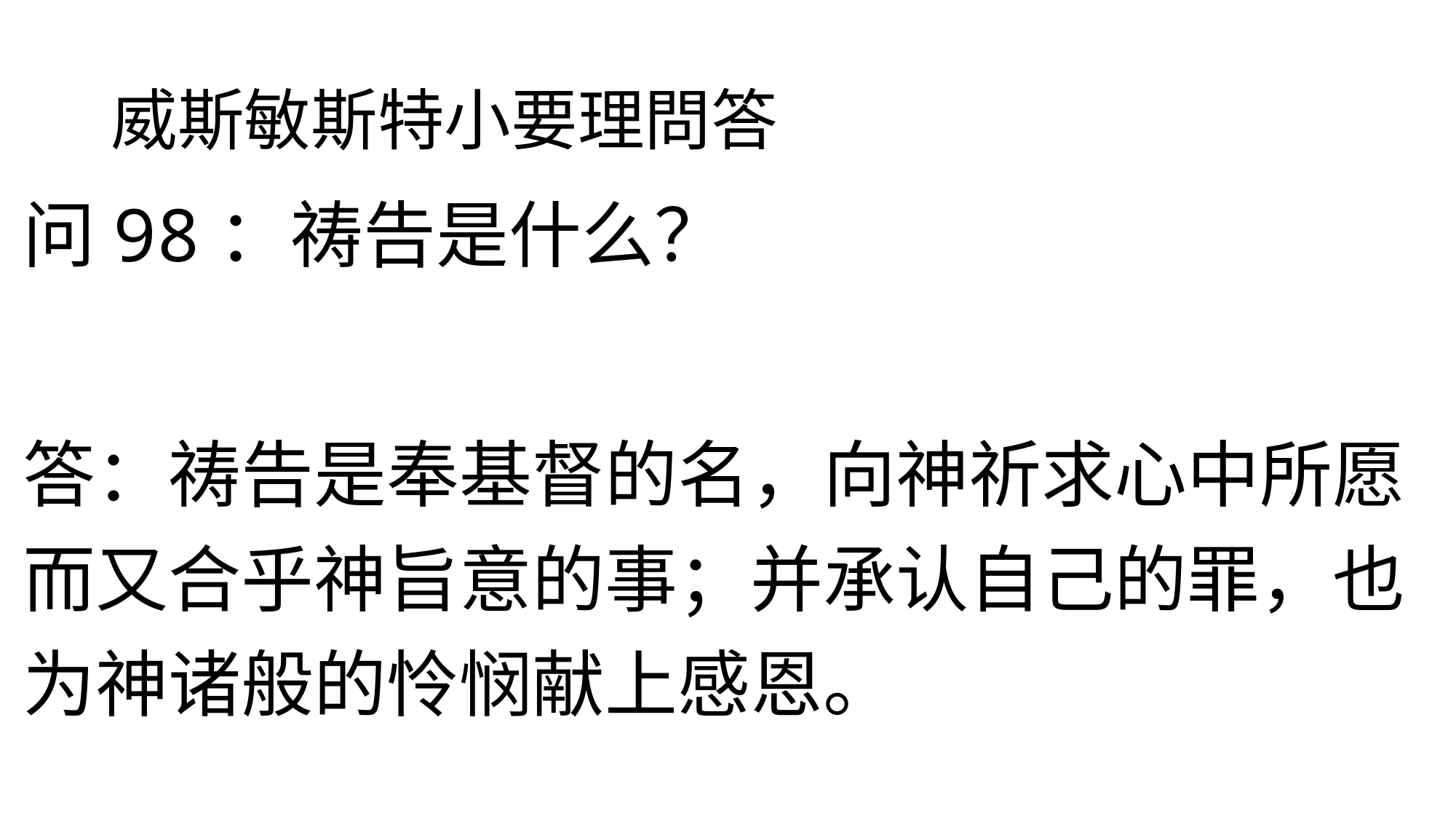

# 威斯敏斯特小要理問答
问98：祷告是什么？

答：祷告是奉基督的名，向神祈求心中所愿而又合乎神旨意的事；并承认自己的罪，也为神诸般的怜悯献上感恩。